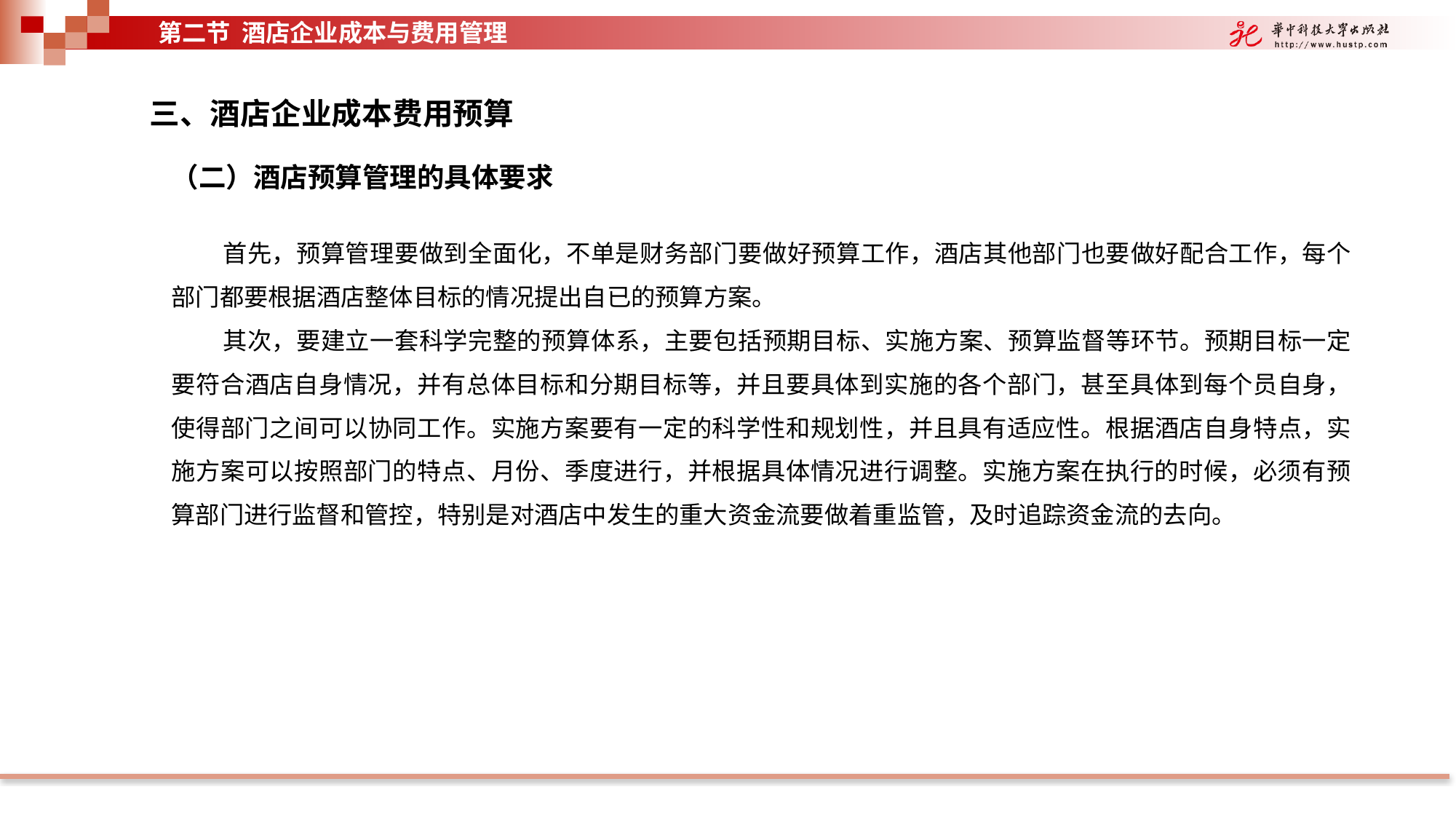

第二节  酒店企业成本与费用管理
三、酒店企业成本费用预算
（二）酒店预算管理的具体要求
首先，预算管理要做到全面化，不单是财务部门要做好预算工作，酒店其他部门也要做好配合工作，每个部门都要根据酒店整体目标的情况提出自已的预算方案。
其次，要建立一套科学完整的预算体系，主要包括预期目标、实施方案、预算监督等环节。预期目标一定要符合酒店自身情况，并有总体目标和分期目标等，并且要具体到实施的各个部门，甚至具体到每个员自身，使得部门之间可以协同工作。实施方案要有一定的科学性和规划性，并且具有适应性。根据酒店自身特点，实施方案可以按照部门的特点、月份、季度进行，并根据具体情况进行调整。实施方案在执行的时候，必须有预算部门进行监督和管控，特别是对酒店中发生的重大资金流要做着重监管，及时追踪资金流的去向。